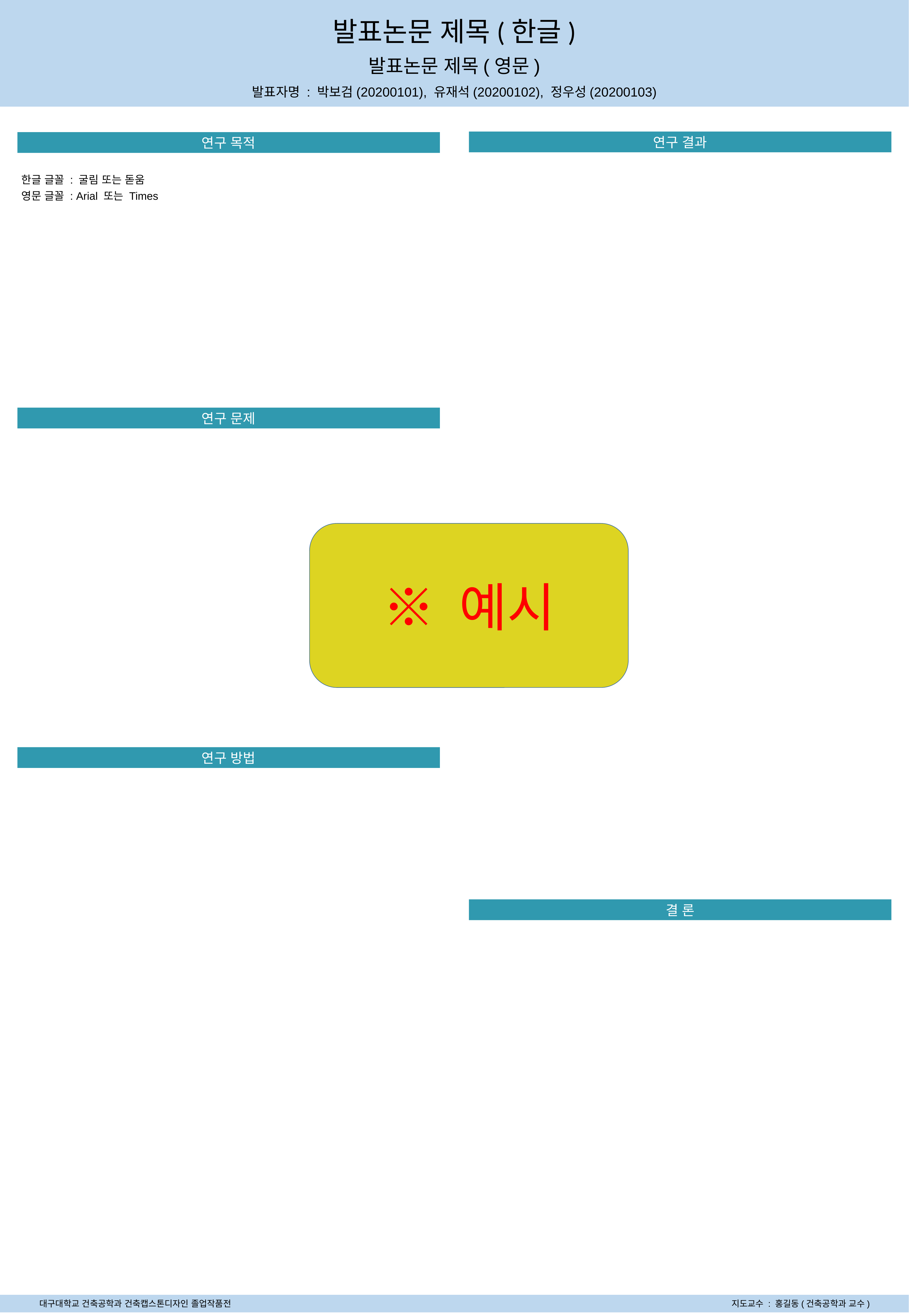

발표논문 제목(한글)
발표논문 제목(영문)
발표자명 : 박보검(20200101), 유재석(20200102), 정우성(20200103)
연구 결과
연구 목적
한글 글꼴 : 굴림 또는 돋움
영문 글꼴 : Arial 또는 Times
연구 문제
※ 예시
연구 방법
결 론
대구대학교 건축공학과 건축캡스톤디자인 졸업작품전
지도교수 : 홍길동(건축공학과 교수)